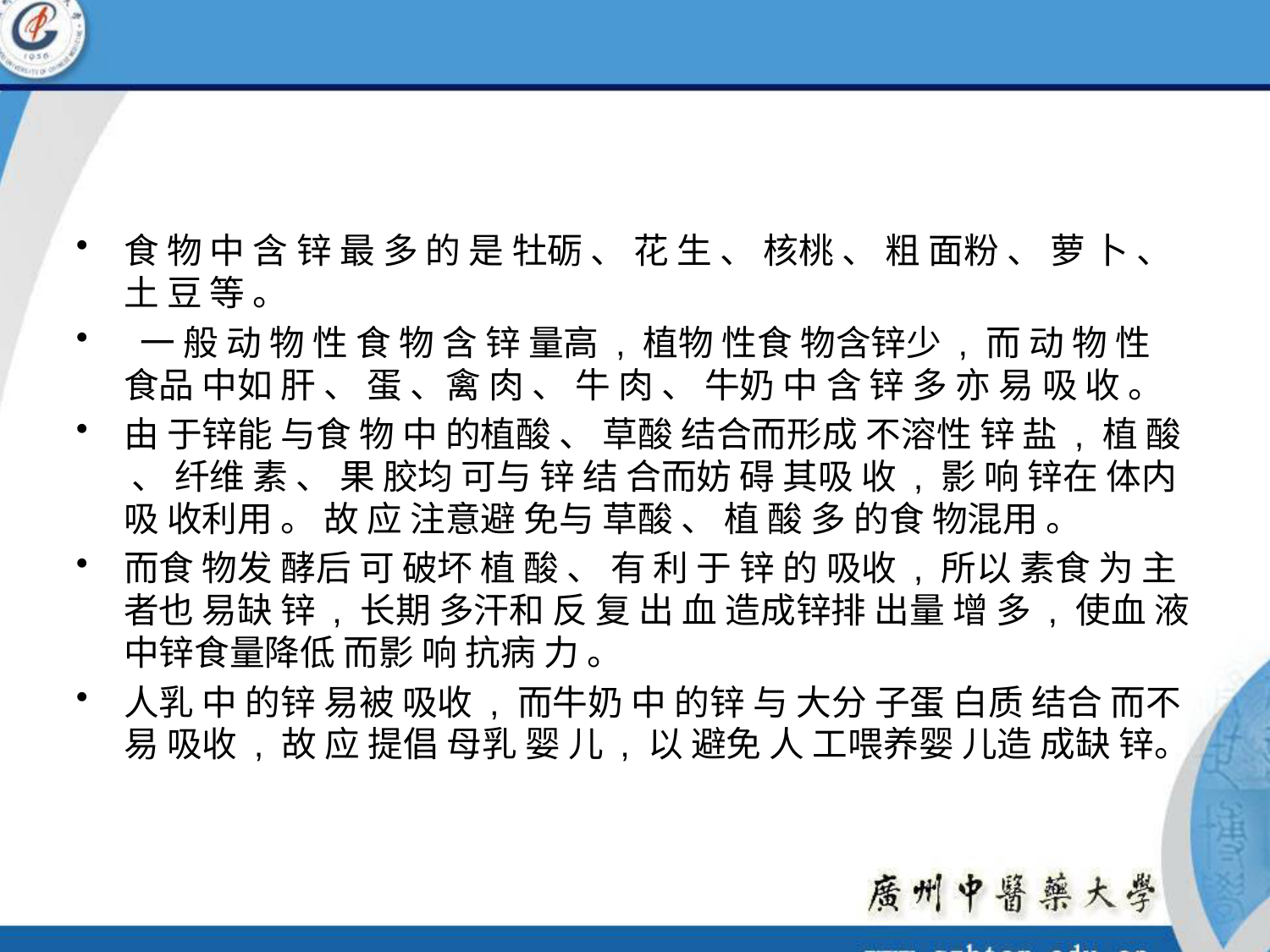

#
食 物 中 含 锌 最 多 的 是 牡砺 、 花 生 、 核桃 、 粗 面粉 、 萝 卜 、 土 豆 等 。
 一 般 动 物 性 食 物 含 锌 量高 , 植物 性食 物含锌少 , 而 动 物 性 食品 中如 肝 、 蛋 、禽 肉 、 牛 肉 、 牛奶 中 含 锌 多 亦 易 吸 收 。
由 于锌能 与食 物 中 的植酸 、 草酸 结合而形成 不溶性 锌 盐 , 植 酸 、 纤维 素 、 果 胶均 可与 锌 结 合而妨 碍 其吸 收 , 影 响 锌在 体内 吸 收利用 。 故 应 注意避 免与 草酸 、 植 酸 多 的食 物混用 。
而食 物发 酵后 可 破坏 植 酸 、 有 利 于 锌 的 吸收 , 所以 素食 为 主者也 易缺 锌 , 长期 多汗和 反 复 出 血 造成锌排 出量 增 多 , 使血 液 中锌食量降低 而影 响 抗病 力 。
人乳 中 的锌 易被 吸收 , 而牛奶 中 的锌 与 大分 子蛋 白质 结合 而不 易 吸收 , 故 应 提倡 母乳 婴 儿 , 以 避免 人 工喂养婴 儿造 成缺 锌。